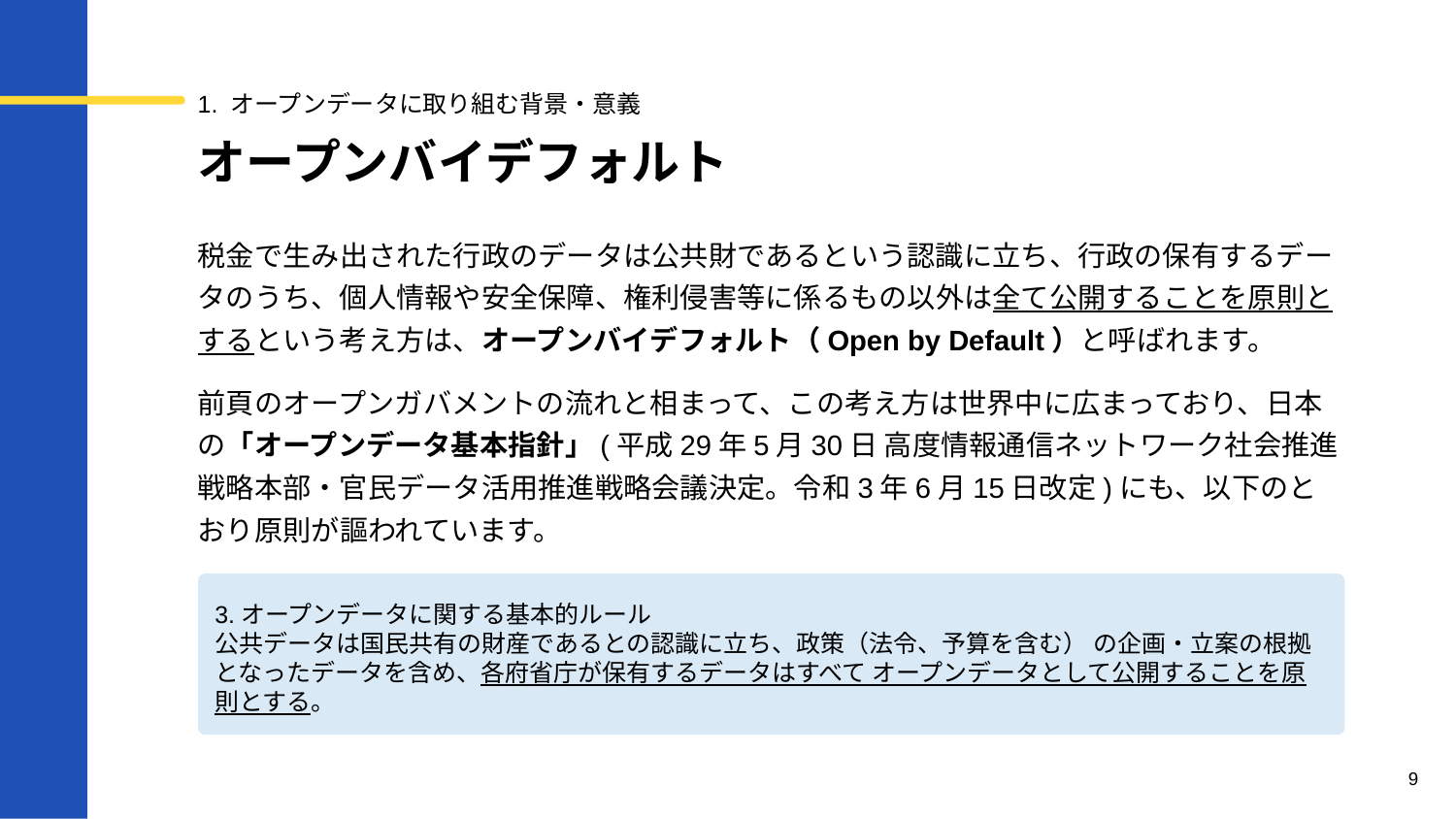

1. オープンデータに取り組む背景・意義
# オープンバイデフォルト
税金で生み出された行政のデータは公共財であるという認識に立ち、行政の保有するデータのうち、個人情報や安全保障、権利侵害等に係るもの以外は全て公開することを原則とするという考え方は、オープンバイデフォルト（Open by Default）と呼ばれます。
前頁のオープンガバメントの流れと相まって、この考え方は世界中に広まっており、日本の「オープンデータ基本指針」(平成29年5月30日 高度情報通信ネットワーク社会推進戦略本部・官民データ活用推進戦略会議決定。令和3年6月15日改定)にも、以下のとおり原則が謳われています。
3.オープンデータに関する基本的ルール
公共データは国民共有の財産であるとの認識に立ち、政策（法令、予算を含む） の企画・立案の根拠となったデータを含め、各府省庁が保有するデータはすべて オープンデータとして公開することを原則とする。
9